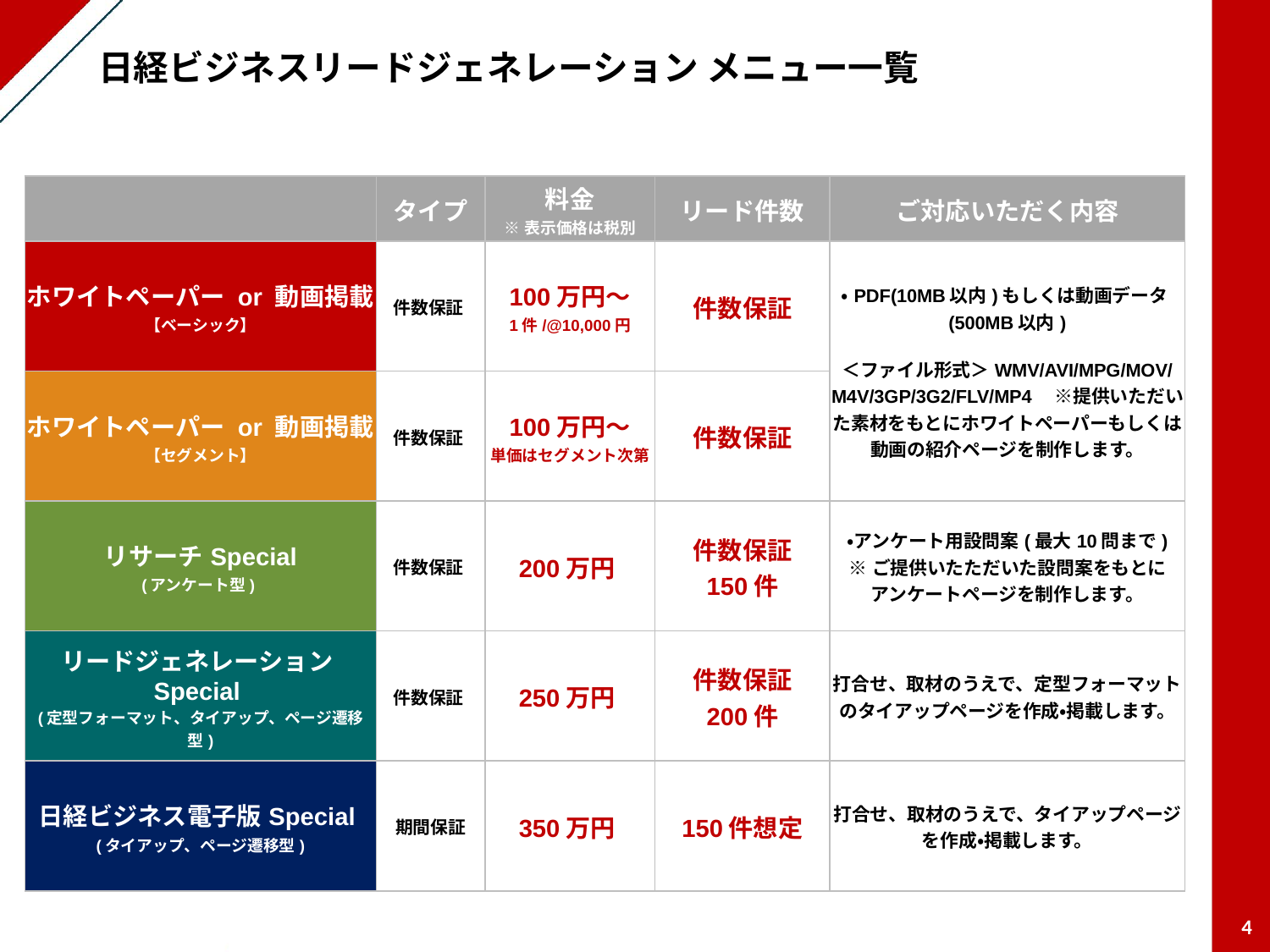

日経ビジネスリードジェネレーション メニュー一覧
|  | タイプ | 料金 ※表示価格は税別 | リード件数 | ご対応いただく内容 |
| --- | --- | --- | --- | --- |
| ホワイトペーパー or 動画掲載 【ベーシック】 | 件数保証 | 100万円～ 1件/@10,000円 | 件数保証 | ・PDF(10MB以内)もしくは動画データ(500MB以内) ＜ファイル形式＞WMV/AVI/MPG/MOV/M4V/3GP/3G2/FLV/MP4　※提供いただいた素材をもとにホワイトペーパーもしくは動画の紹介ページを制作します。 |
| ホワイトペーパー or 動画掲載 【セグメント】 | 件数保証 | 100万円～ 単価はセグメント次第 | 件数保証 |  |
| リサーチSpecial (アンケート型) | 件数保証 | 200万円 | 件数保証 150件 | ・アンケート用設問案(最大10問まで) ※ご提供いたただいた設問案をもとに アンケートページを制作します。 |
| リードジェネレーションSpecial (定型フォーマット、タイアップ、ページ遷移型) | 件数保証 | 250万円 | 件数保証 200件 | 打合せ、取材のうえで、定型フォーマットのタイアップページを作成・掲載します。 |
| 日経ビジネス電子版Special (タイアップ、ページ遷移型) | 期間保証 | 350万円 | 150件想定 | 打合せ、取材のうえで、タイアップページを作成・掲載します。 |
4